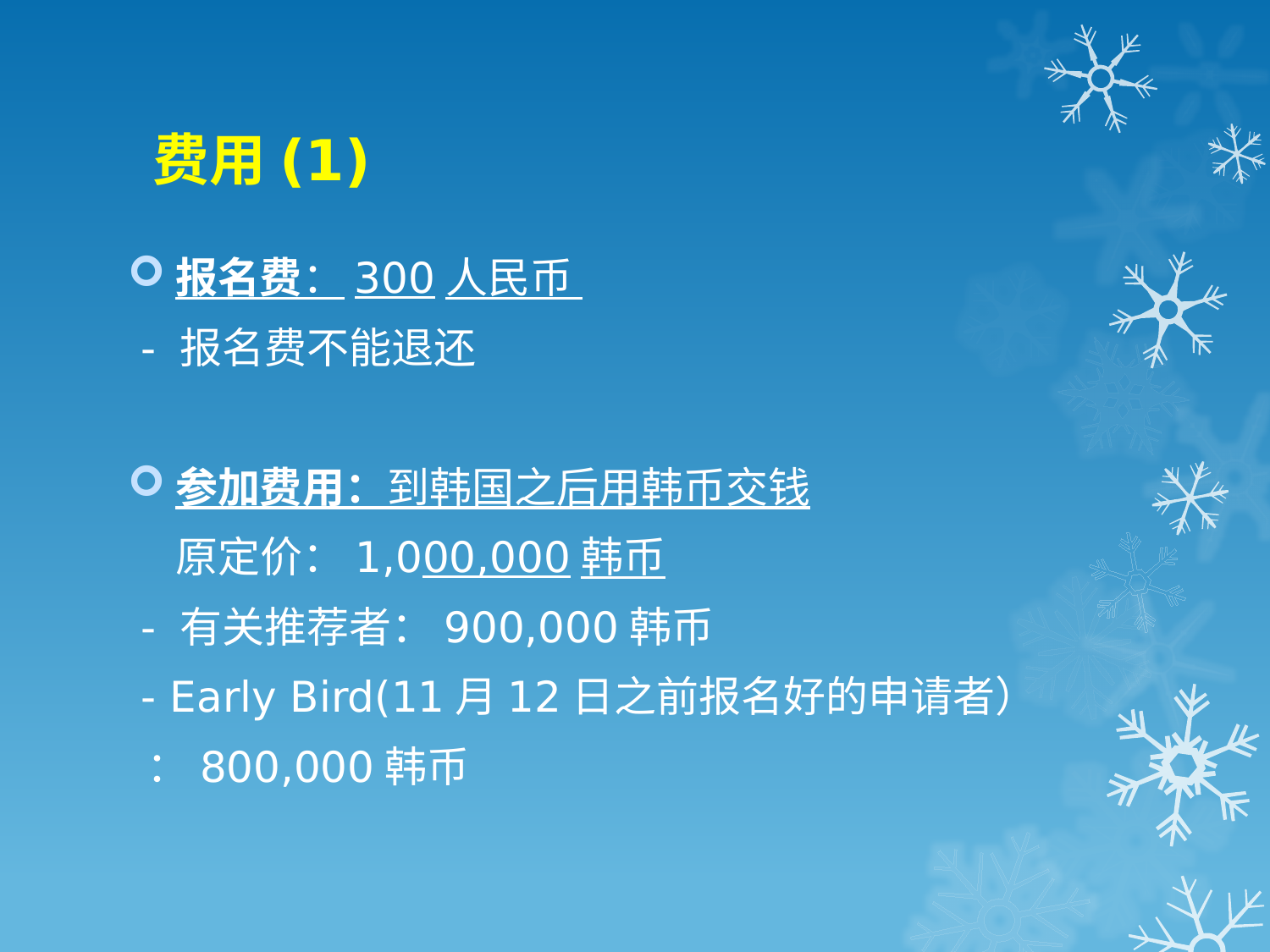

# 费用(1)
报名费：300人民币
 - 报名费不能退还

参加费用：到韩国之后用韩币交钱
    原定价：1,000,000韩币
 - 有关推荐者：900,000韩币
 - Early Bird(11月12日之前报名好的申请者）
 ：800,000韩币